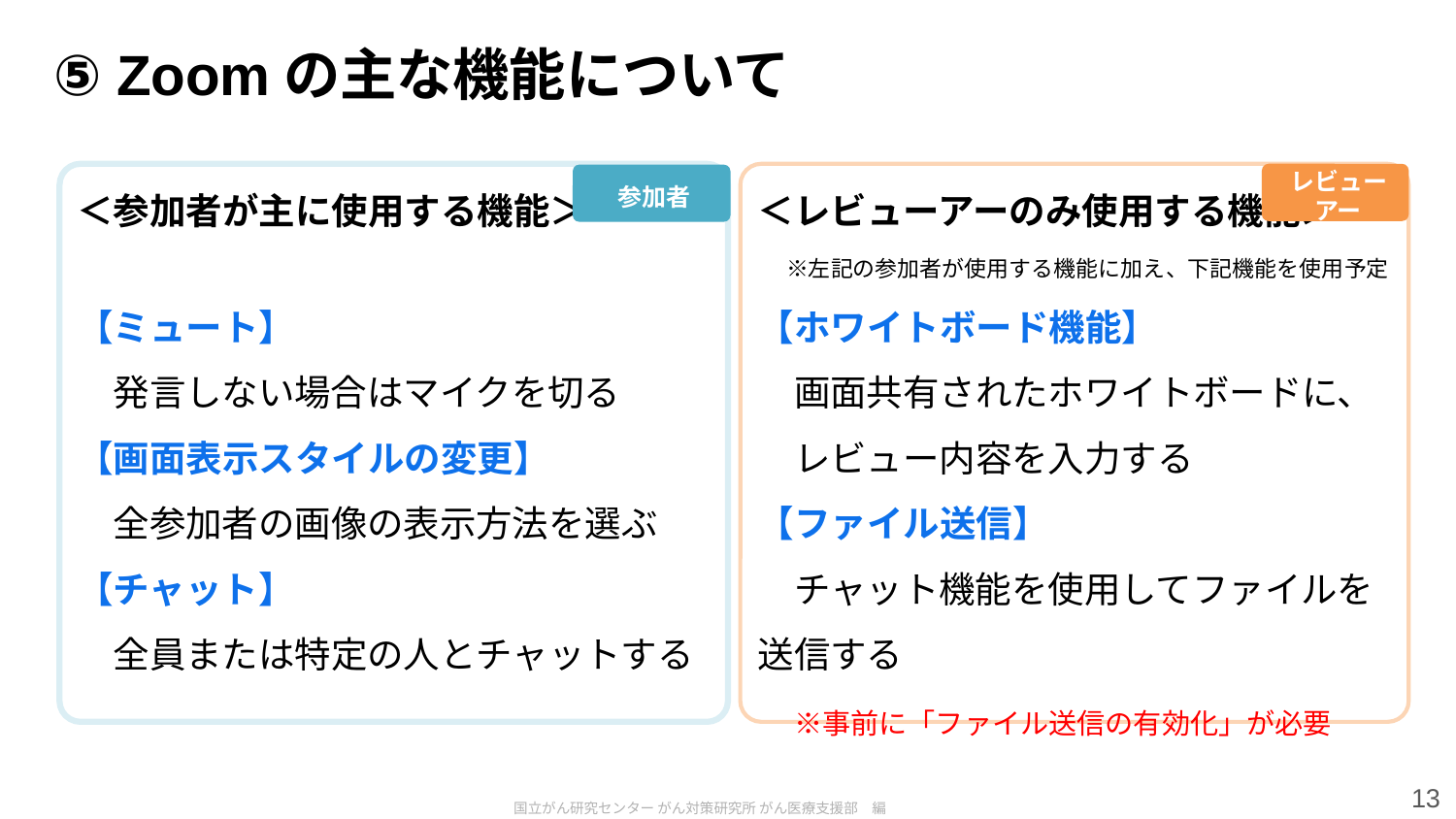

⑤ Zoomの主な機能について
レビューアー
＜参加者が主に使用する機能＞

【ミュート】
　発言しない場合はマイクを切る
【画面表示スタイルの変更】
　全参加者の画像の表示方法を選ぶ
【チャット】
　全員または特定の人とチャットする

＜レビューアーのみ使用する機能＞
　※左記の参加者が使用する機能に加え、下記機能を使用予定
【ホワイトボード機能】
　画面共有されたホワイトボードに、
　レビュー内容を入力する
【ファイル送信】
　チャット機能を使用してファイルを送信する
　※事前に「ファイル送信の有効化」が必要
参加者
13
国立がん研究センター がん対策研究所 がん医療支援部　編